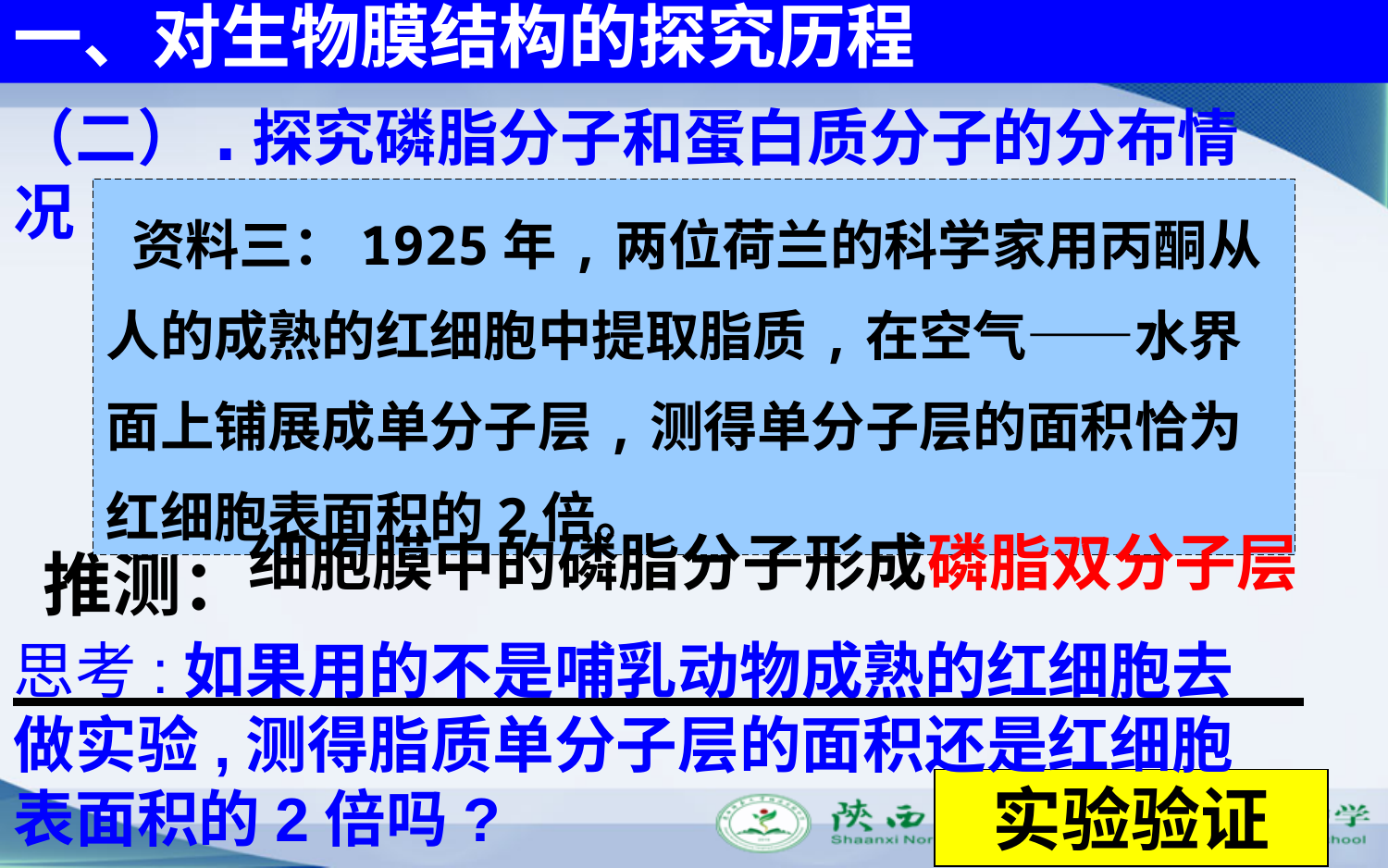

一、对生物膜结构的探究历程
（二）.探究磷脂分子和蛋白质分子的分布情况
 资料三：1925年,两位荷兰的科学家用丙酮从人的成熟的红细胞中提取脂质,在空气——水界面上铺展成单分子层,测得单分子层的面积恰为红细胞表面积的2倍。
 推测：_______________________________
细胞膜中的磷脂分子形成磷脂双分子层
思考:如果用的不是哺乳动物成熟的红细胞去做实验,测得脂质单分子层的面积还是红细胞表面积的2倍吗?
实验验证